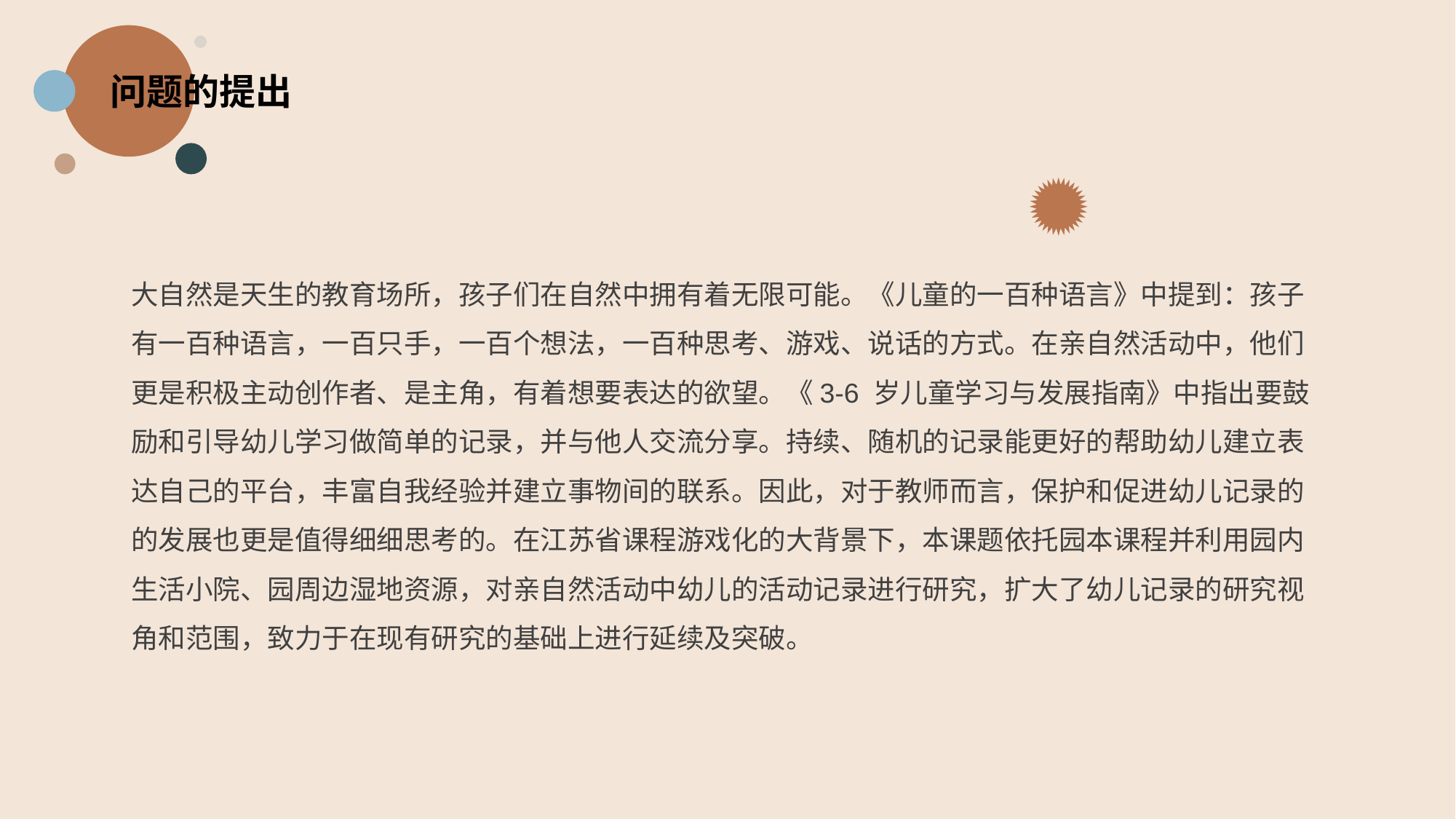

问题的提出

大自然是天生的教育场所，孩子们在自然中拥有着无限可能。《儿童的一百种语言》中提到：孩子有一百种语言，一百只手，一百个想法，一百种思考、游戏、说话的方式。在亲自然活动中，他们更是积极主动创作者、是主角，有着想要表达的欲望。《3-6 岁儿童学习与发展指南》中指出要鼓励和引导幼儿学习做简单的记录，并与他人交流分享。持续、随机的记录能更好的帮助幼儿建立表达自己的平台，丰富自我经验并建立事物间的联系。因此，对于教师而言，保护和促进幼儿记录的的发展也更是值得细细思考的。在江苏省课程游戏化的大背景下，本课题依托园本课程并利用园内生活小院、园周边湿地资源，对亲自然活动中幼儿的活动记录进行研究，扩大了幼儿记录的研究视角和范围，致力于在现有研究的基础上进行延续及突破。